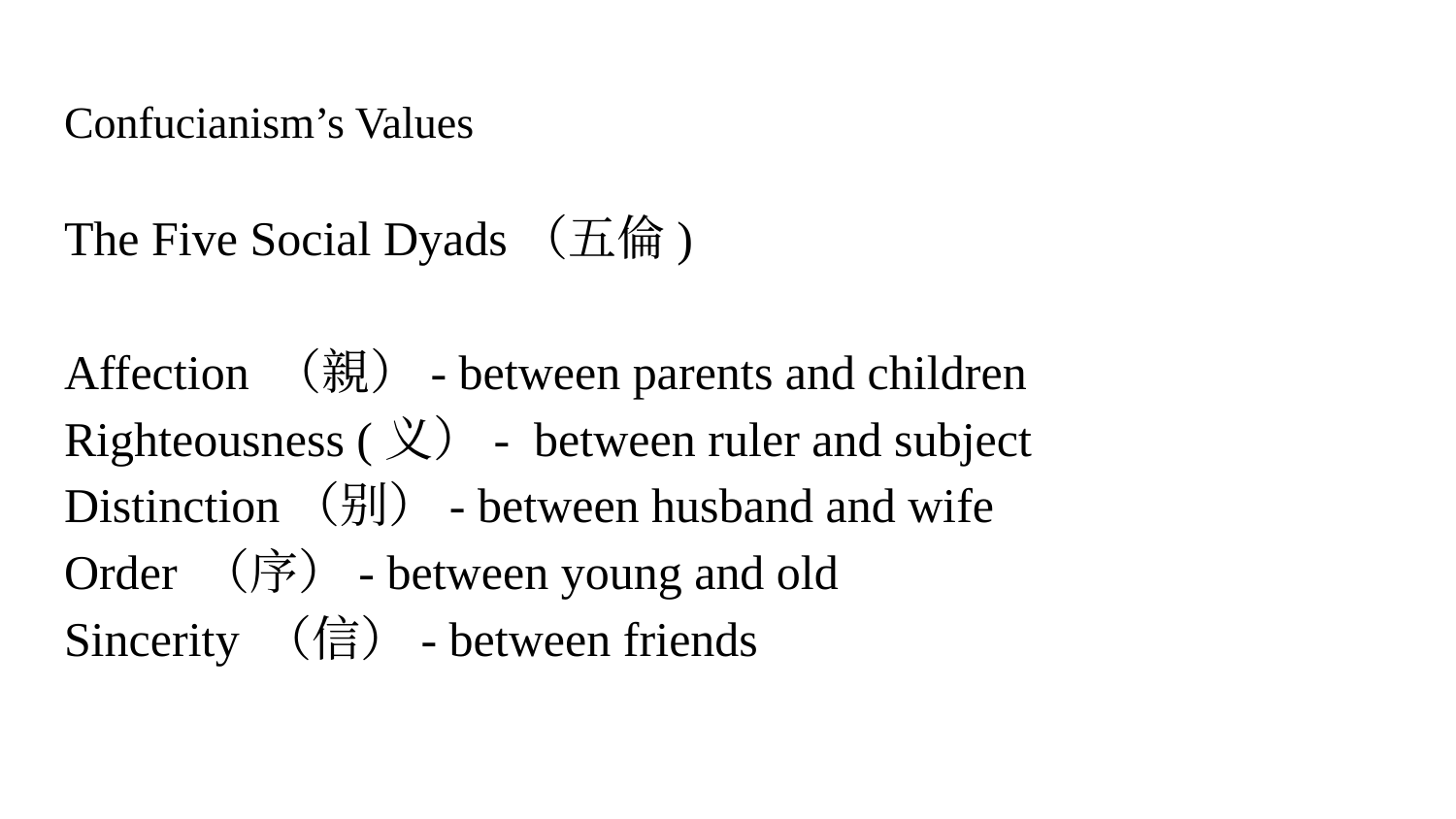

# Confucianism’s Values
The Five Social Dyads（五倫)

Affection （親）- between parents and children
Righteousness (义）-  between ruler and subject
Distinction（别）- between husband and wife
Order （序）- between young and old
Sincerity （信）- between friends